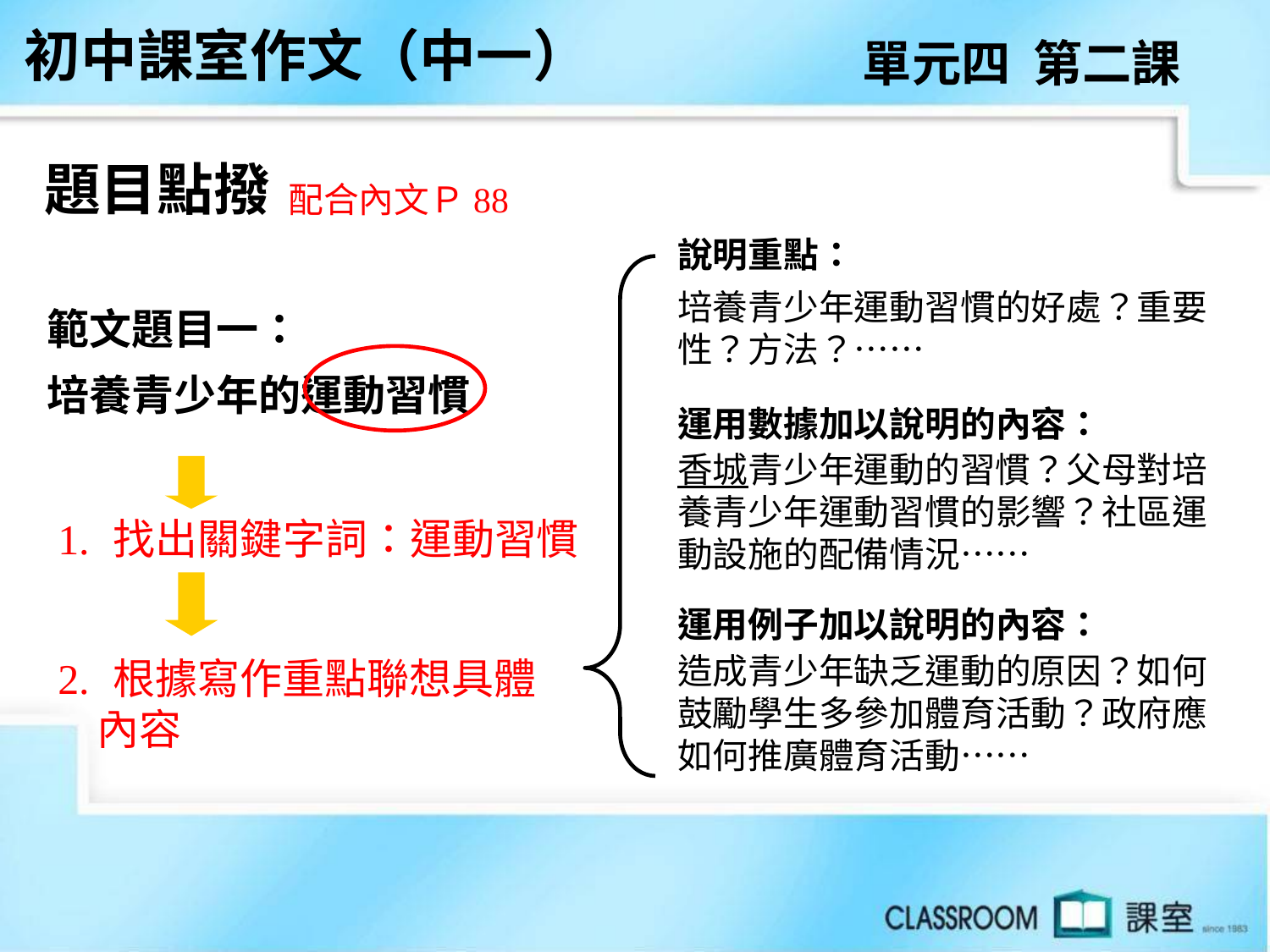

初中課室作文（中一）
單元四  第二課
題目點撥
配合內文Ｐ88
說明重點：
培養青少年運動習慣的好處？重要性？方法？……

運用數據加以說明的內容：
香城青少年運動的習慣？父母對培養青少年運動習慣的影響？社區運動設施的配備情況……

運用例子加以說明的內容：
造成青少年缺乏運動的原因？如何鼓勵學生多參加體育活動？政府應如何推廣體育活動……

範文題目一：
培養青少年的運動習慣

1. 找出關鍵字詞：運動習慣

2. 根據寫作重點聯想具體
   內容